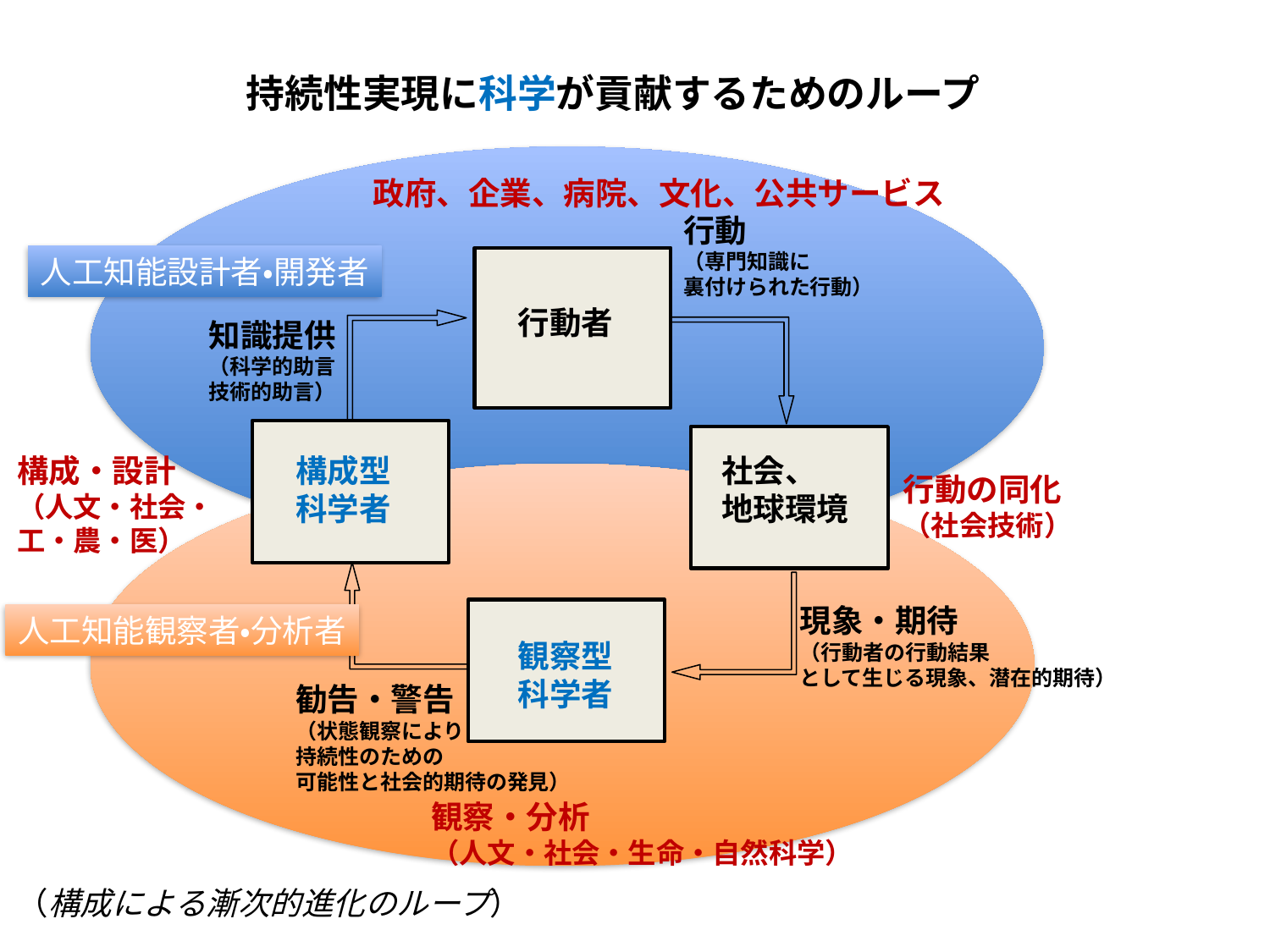

# 持続性実現に科学が貢献するためのループ

政府、企業、病院、文化、公共サービス
行動
（専門知識に
裏付けられた行動）
人工知能設計者・開発者

行動者

構成型
科学者
社会、
地球環境

観察型
科学者
知識提供
（科学的助言
技術的助言）
構成・設計
（人文・社会・
工・農・医）

行動の同化
（社会技術）
現象・期待
（行動者の行動結果
として生じる現象、潜在的期待）
人工知能観察者・分析者
勧告・警告
（状態観察により
持続性のための
可能性と社会的期待の発見）
観察・分析
（人文・社会・生命・自然科学）
（構成による漸次的進化のループ）